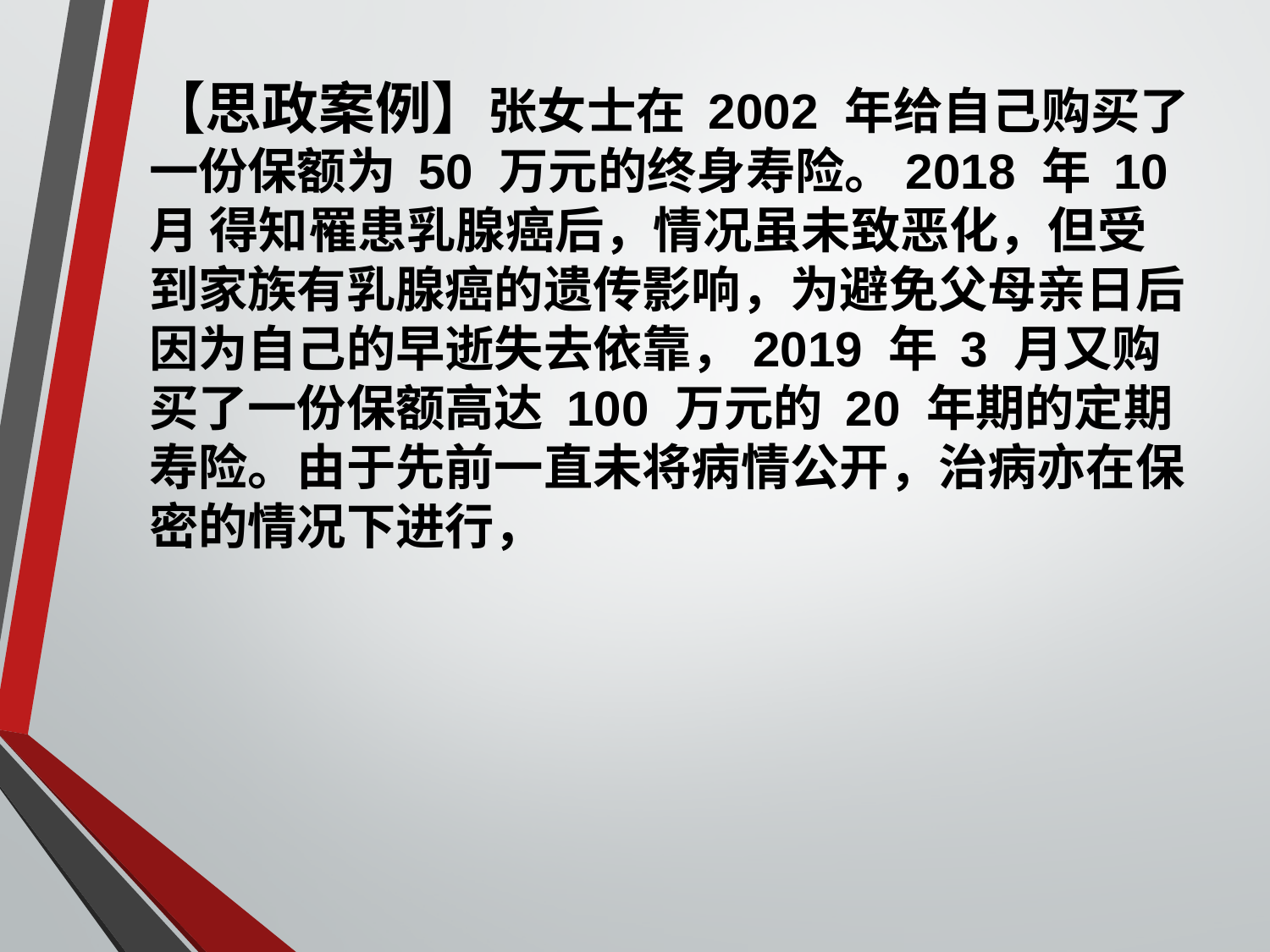

【思政案例】张女士在 2002 年给自己购买了一份保额为 50 万元的终身寿险。2018 年 10 月 得知罹患乳腺癌后，情况虽未致恶化，但受到家族有乳腺癌的遗传影响，为避免父母亲日后因为自己的早逝失去依靠，2019 年 3 月又购买了一份保额高达 100 万元的 20 年期的定期寿险。由于先前一直未将病情公开，治病亦在保密的情况下进行，